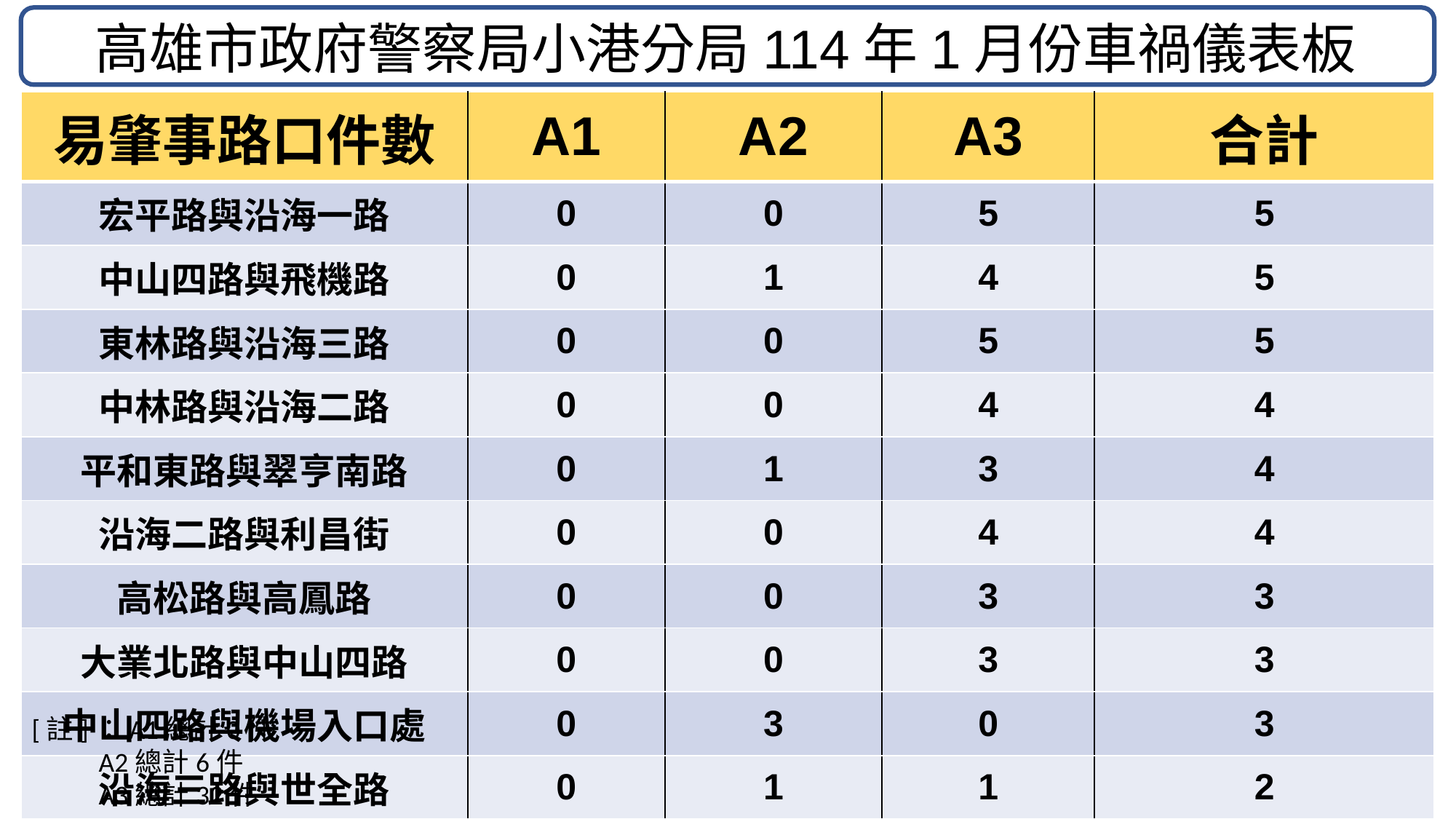

高雄市政府警察局小港分局114年1月份車禍儀表板
| 易肇事路口件數 | A1 | A2 | A3 | 合計 |
| --- | --- | --- | --- | --- |
| 宏平路與沿海一路 | 0 | 0 | 5 | 5 |
| 中山四路與飛機路 | 0 | 1 | 4 | 5 |
| 東林路與沿海三路 | 0 | 0 | 5 | 5 |
| 中林路與沿海二路 | 0 | 0 | 4 | 4 |
| 平和東路與翠亨南路 | 0 | 1 | 3 | 4 |
| 沿海二路與利昌街 | 0 | 0 | 4 | 4 |
| 高松路與高鳳路 | 0 | 0 | 3 | 3 |
| 大業北路與中山四路 | 0 | 0 | 3 | 3 |
| 中山四路與機場入口處 | 0 | 3 | 0 | 3 |
| 沿海三路與世全路 | 0 | 1 | 1 | 2 |
#
[註]：A1總計0件
  A2總計6件
  A3總計32件